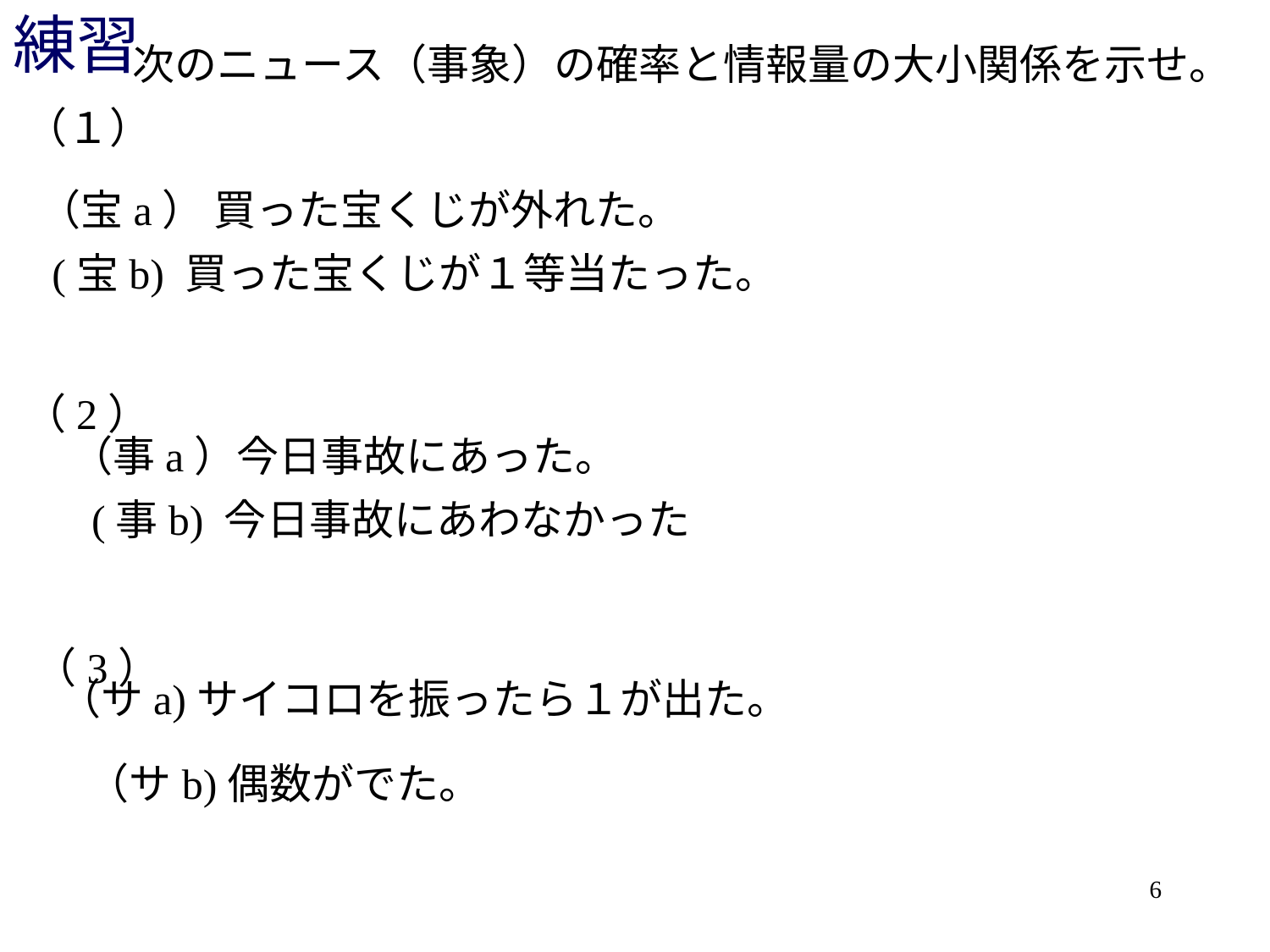

# 練習
次のニュース（事象）の確率と情報量の大小関係を示せ。
（１）
（宝a） 買った宝くじが外れた。
(宝b) 買った宝くじが１等当たった。
（2）
（事a）今日事故にあった。
(事b) 今日事故にあわなかった
（3）
（サa)サイコロを振ったら１が出た。
（サb)偶数がでた。
6